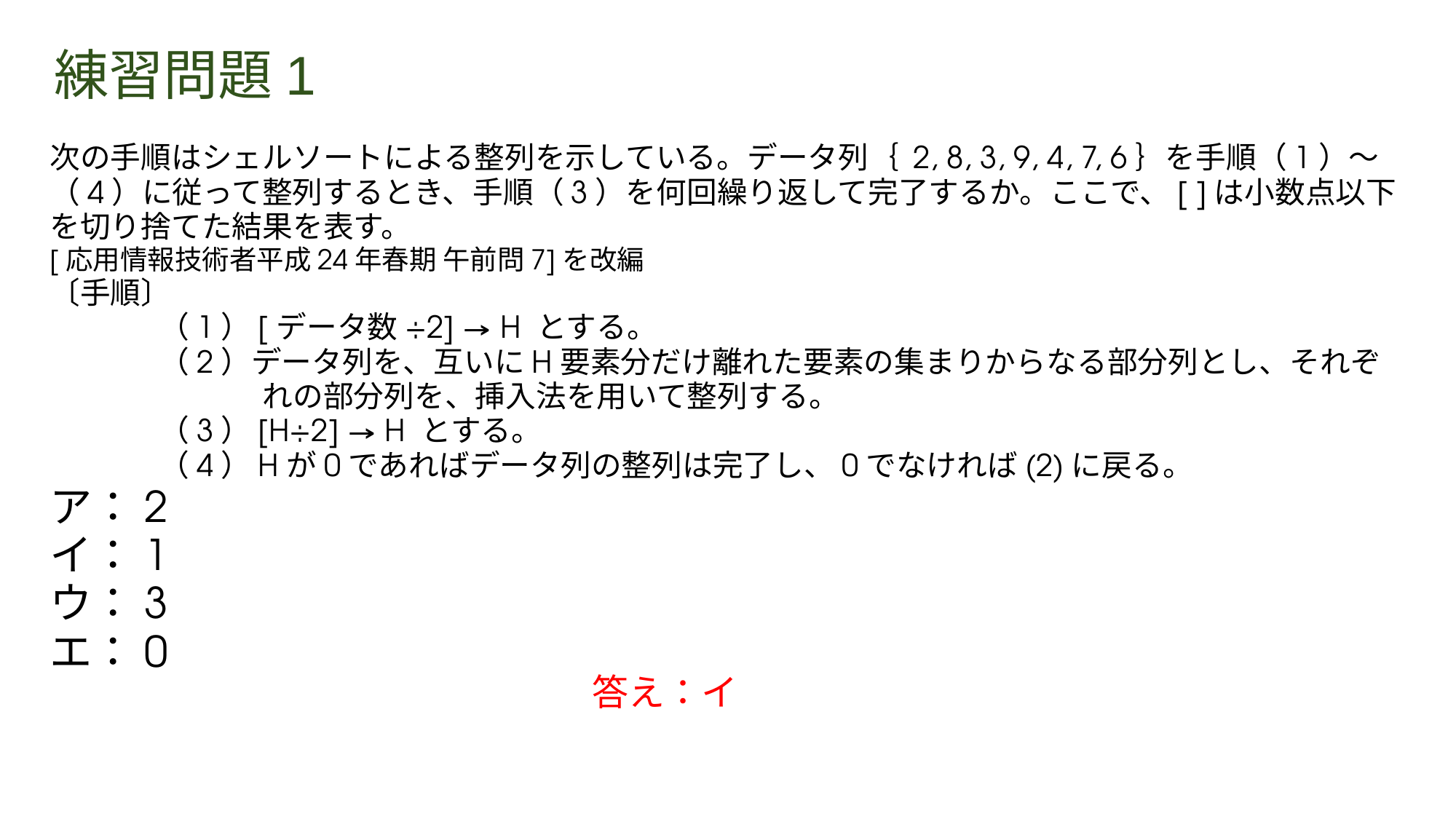

# 練習問題1
次の手順はシェルソートによる整列を示している。データ列｛ 2, 8, 3, 9, 4, 7, 6｝を手順（1）～（4）に従って整列するとき、手順（3）を何回繰り返して完了するか。ここで、[ ]は小数点以下を切り捨てた結果を表す。
[応用情報技術者平成24年春期 午前問7]を改編
〔手順〕
	（1）[データ数÷2] → H とする。
	（2）データ列を、互いにH要素分だけ離れた要素の集まりからなる部分列とし、それぞ
　　　　　　　れの部分列を、挿入法を用いて整列する。
	（3）[H÷2] → H とする。
	（4）Hが0であればデータ列の整列は完了し、0でなければ(2)に戻る。
ア：2
イ：1
ウ：3
エ：0
答え：イ